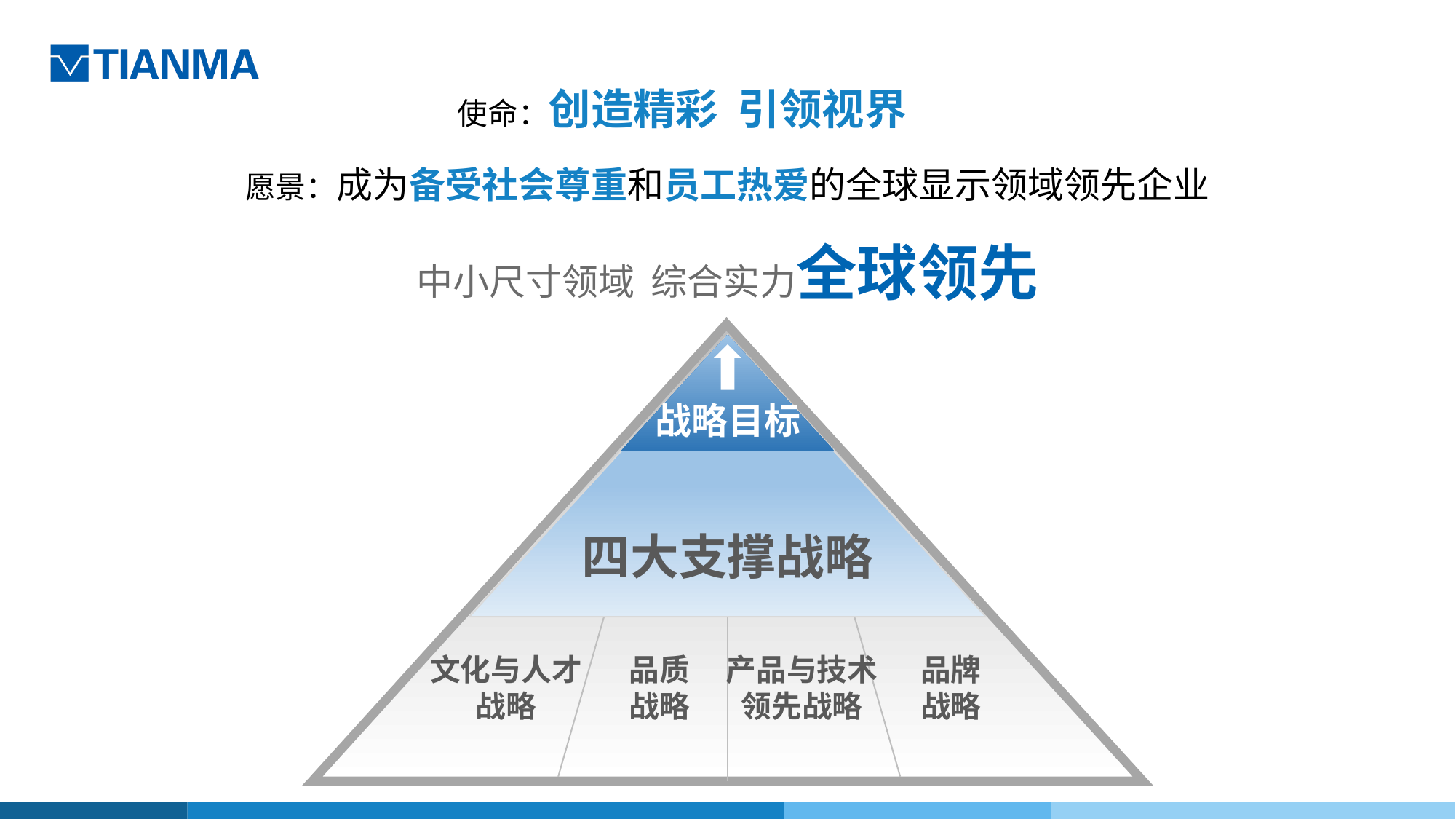

使命：创造精彩  引领视界
愿景：成为备受社会尊重和员工热爱的全球显示领域领先企业
中小尺寸领域  综合实力全球领先

文化与人才
战略
品质
战略
产品与技术
领先战略
品牌
战略

战略目标

四大支撑战略